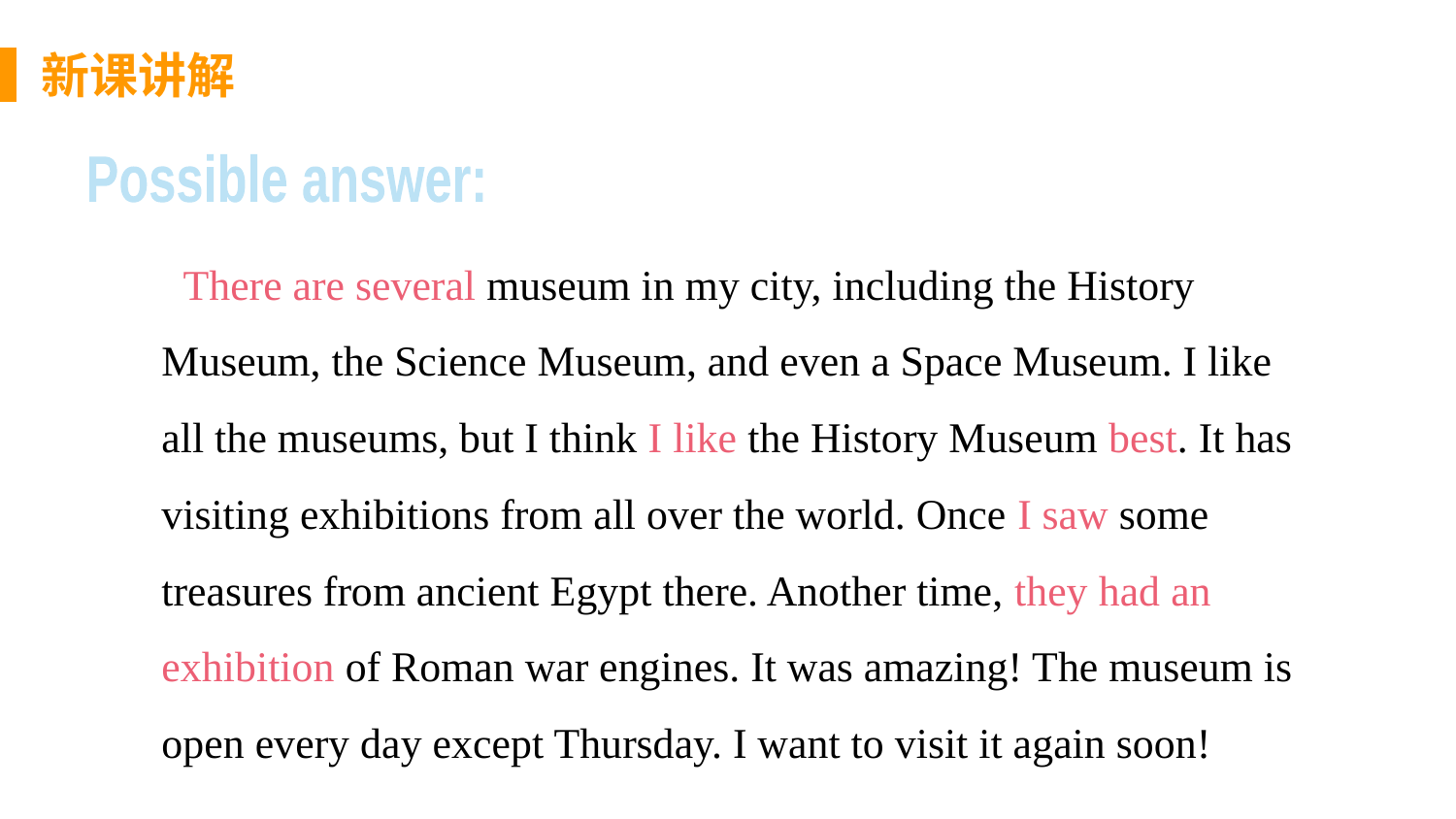

新课讲解

Possible answer:
  There are several museum in my city, including the History Museum, the Science Museum, and even a Space Museum. I like all the museums, but I think I like the History Museum best. It has visiting exhibitions from all over the world. Once I saw some treasures from ancient Egypt there. Another time, they had an exhibition of Roman war engines. It was amazing! The museum is open every day except Thursday. I want to visit it again soon!